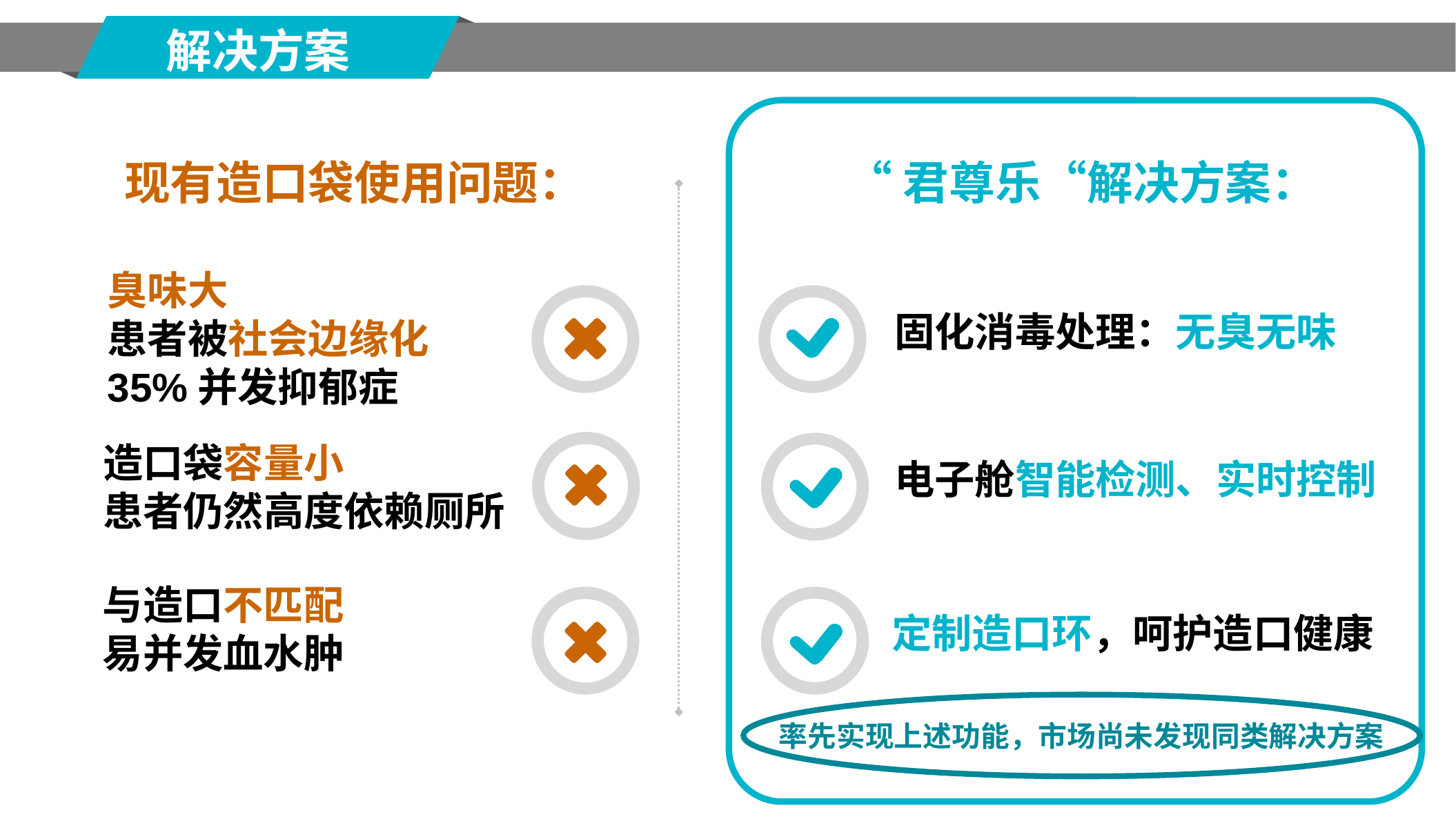

解决方案

现有造口袋使用问题：
“君尊乐“解决方案：
臭味大
患者被社会边缘化
35%并发抑郁症

固化消毒处理：无臭无味

造口袋容量小
患者仍然高度依赖厕所

电子舱智能检测、实时控制

与造口不匹配
易并发血水肿

定制造口环，呵护造口健康

率先实现上述功能，市场尚未发现同类解决方案